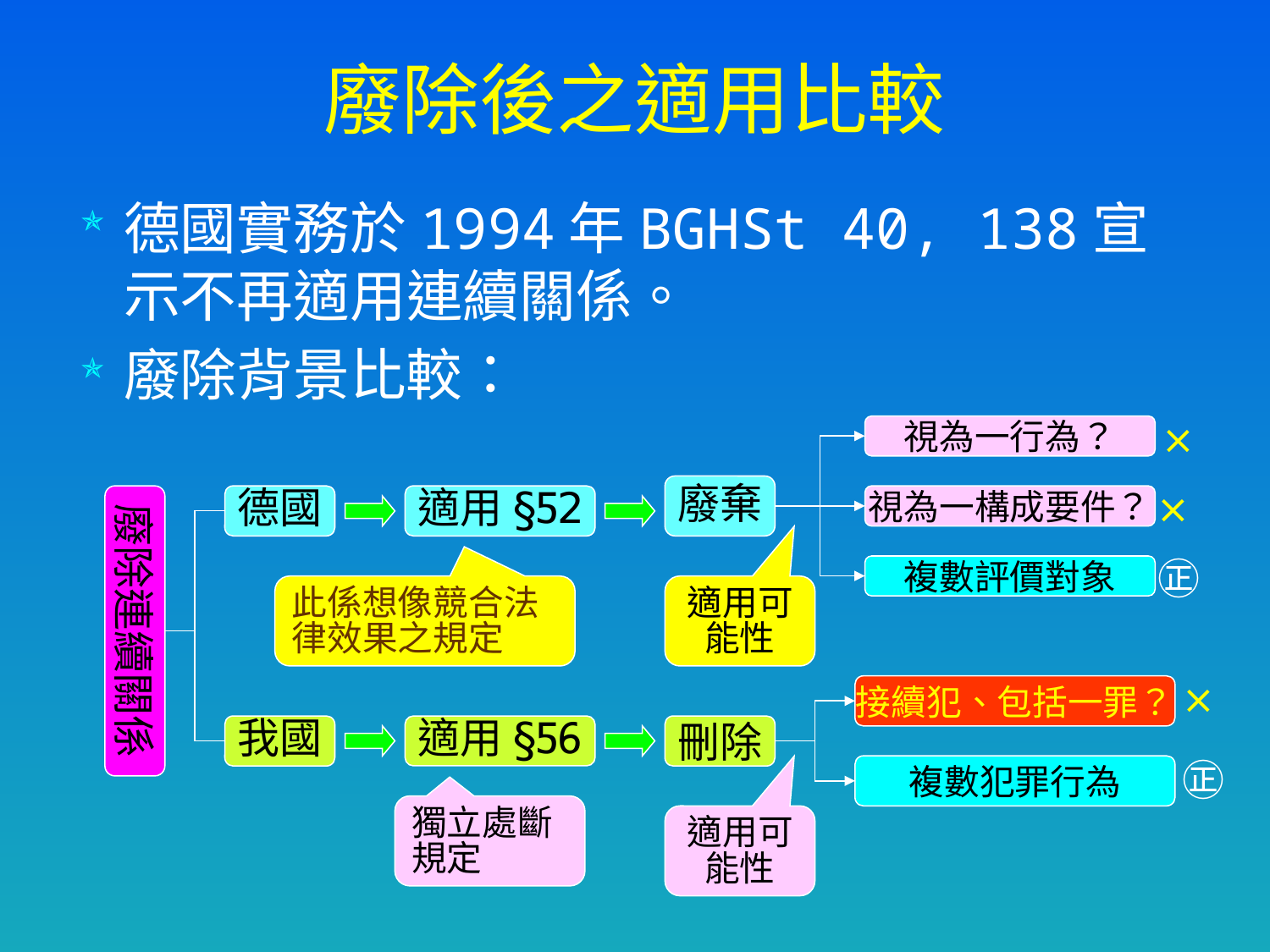

# 廢除後之適用比較
德國實務於1994年BGHSt 40, 138宣示不再適用連續關係。
廢除背景比較：
×
視為一行為？
廢棄
×
廢除連續關係
德國
適用§52
視為一構成要件？

㊣
複數評價對象
此係想像競合法律效果之規定
適用可能性
×
接續犯、包括一罪？
我國
適用§56
刪除

㊣
複數犯罪行為
獨立處斷規定
適用可能性